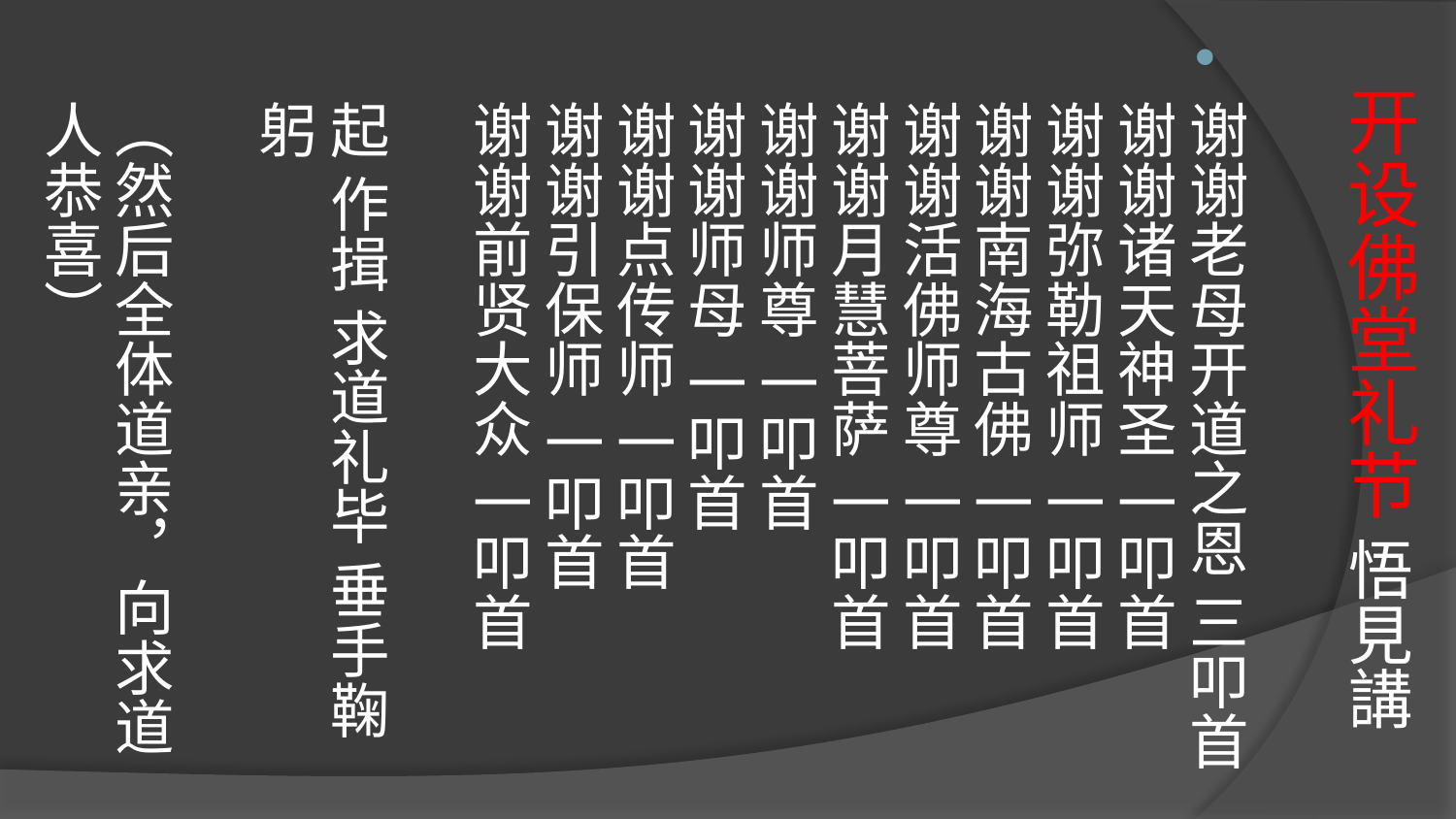

# 开设佛堂礼节 悟見講
谢谢老母开道之恩 三叩首
谢谢诸天神圣 一叩首
谢谢弥勒祖师 一叩首
谢谢南海古佛 一叩首
谢谢活佛师尊 一叩首
谢谢月慧菩萨 一叩首
谢谢师尊 一叩首
谢谢师母 一叩首
谢谢点传师 一叩首
谢谢引保师 一叩首
谢谢前贤大众 一叩首
起 作揖 求道礼毕 垂手鞠躬
（然后全体道亲，向求道人恭喜）